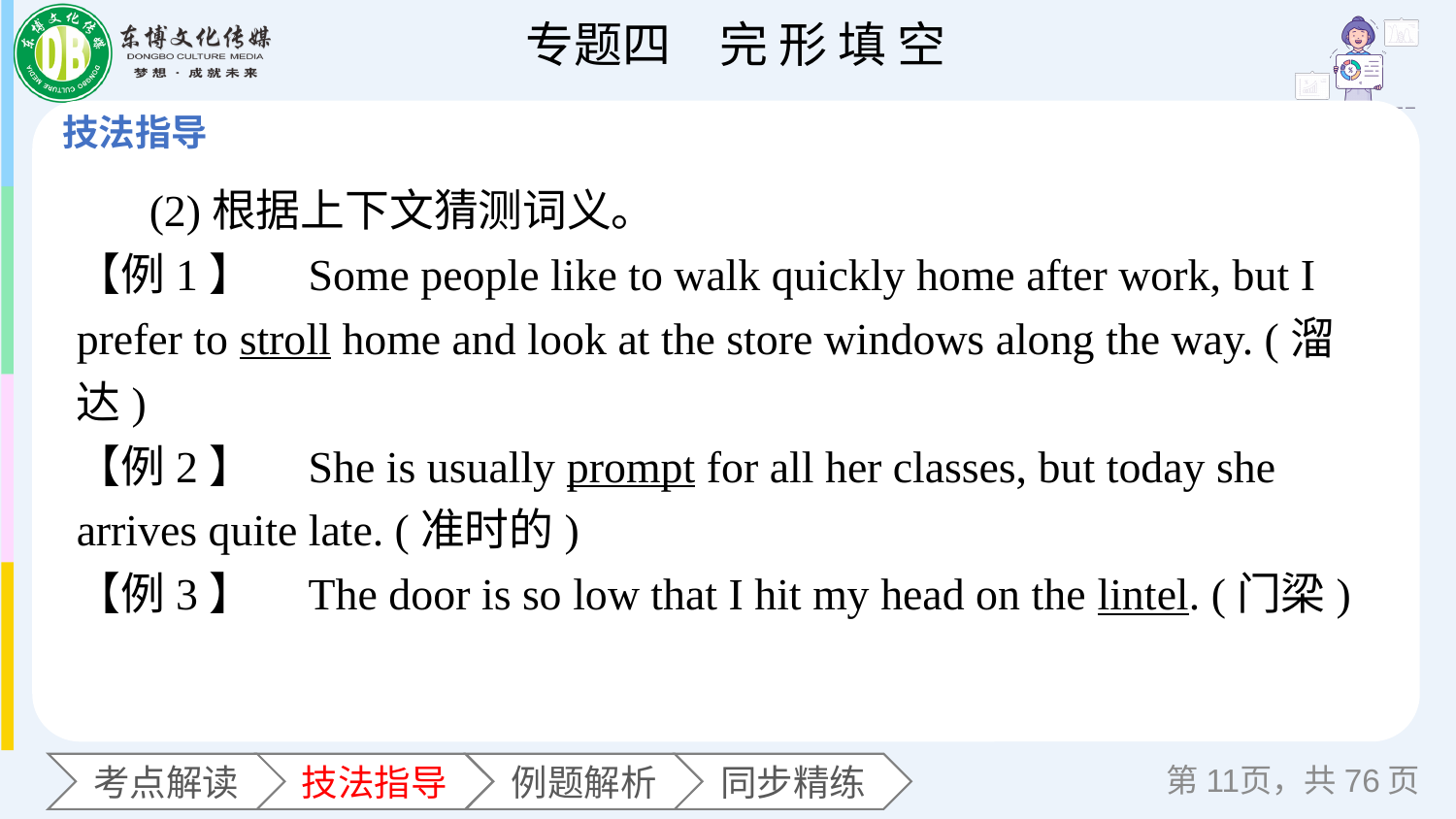

(2)根据上下文猜测词义。
【例1】　Some people like to walk quickly home after work, but I prefer to stroll home and look at the store windows along the way. (溜达)
【例2】　She is usually prompt for all her classes, but today she arrives quite late. (准时的)
【例3】　The door is so low that I hit my head on the lintel. (门梁)
第11页，共76页